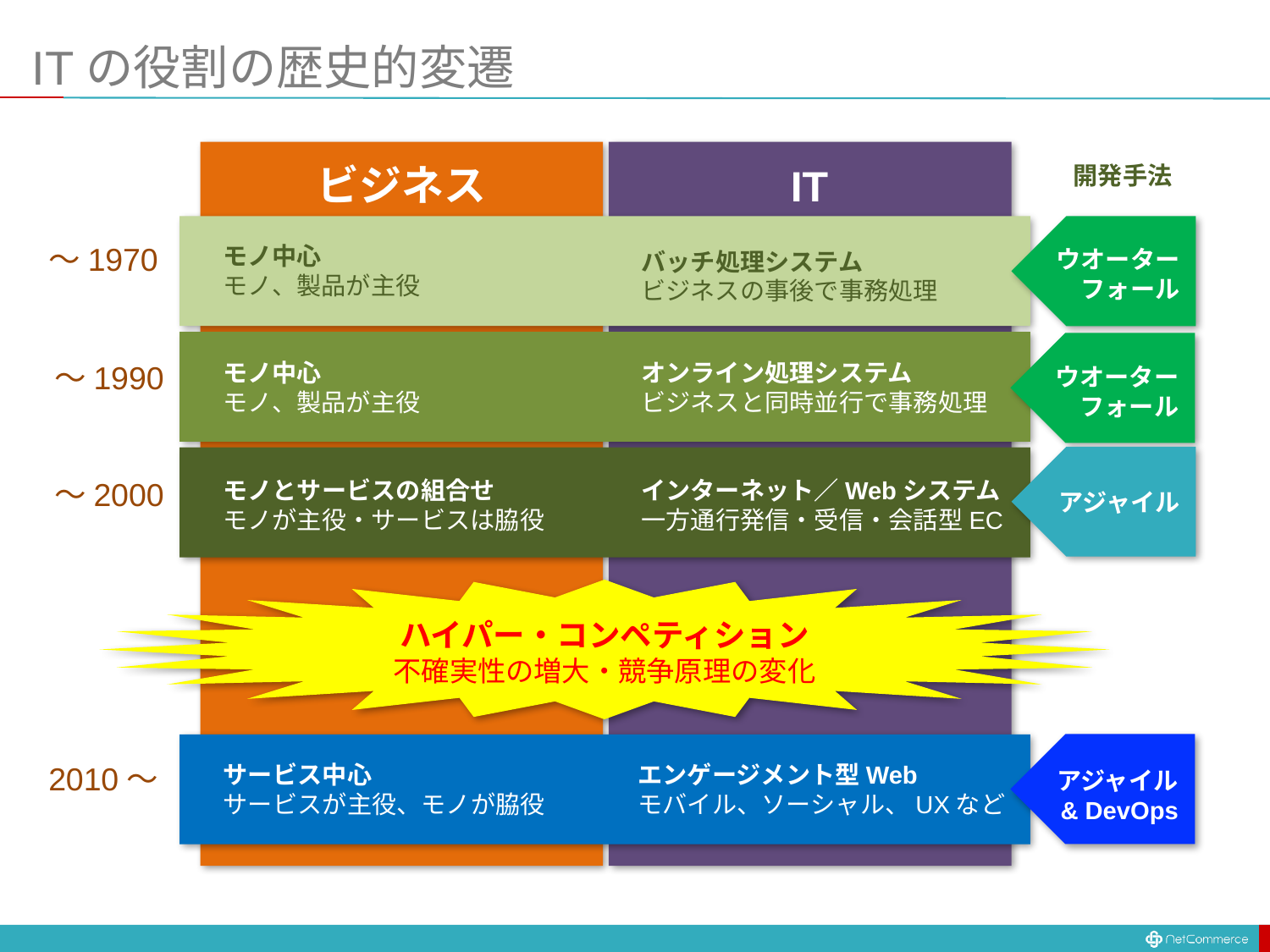

# ITの役割の歴史的変遷

ビジネス
IT
開発手法

～1970
モノ中心
モノ、製品が主役
ウオーター
フォール
バッチ処理システム
ビジネスの事後で事務処理

モノ中心
モノ、製品が主役
オンライン処理システム
ビジネスと同時並行で事務処理
～1990
ウオーター
フォール

～2000
モノとサービスの組合せ
モノが主役・サービスは脇役
インターネット／Webシステム
一方通行発信・受信・会話型EC
アジャイル

ハイパー・コンペティション
不確実性の増大・競争原理の変化

2010～
サービス中心
サービスが主役、モノが脇役
エンゲージメント型Web
モバイル、ソーシャル、UXなど
アジャイル
& DevOps